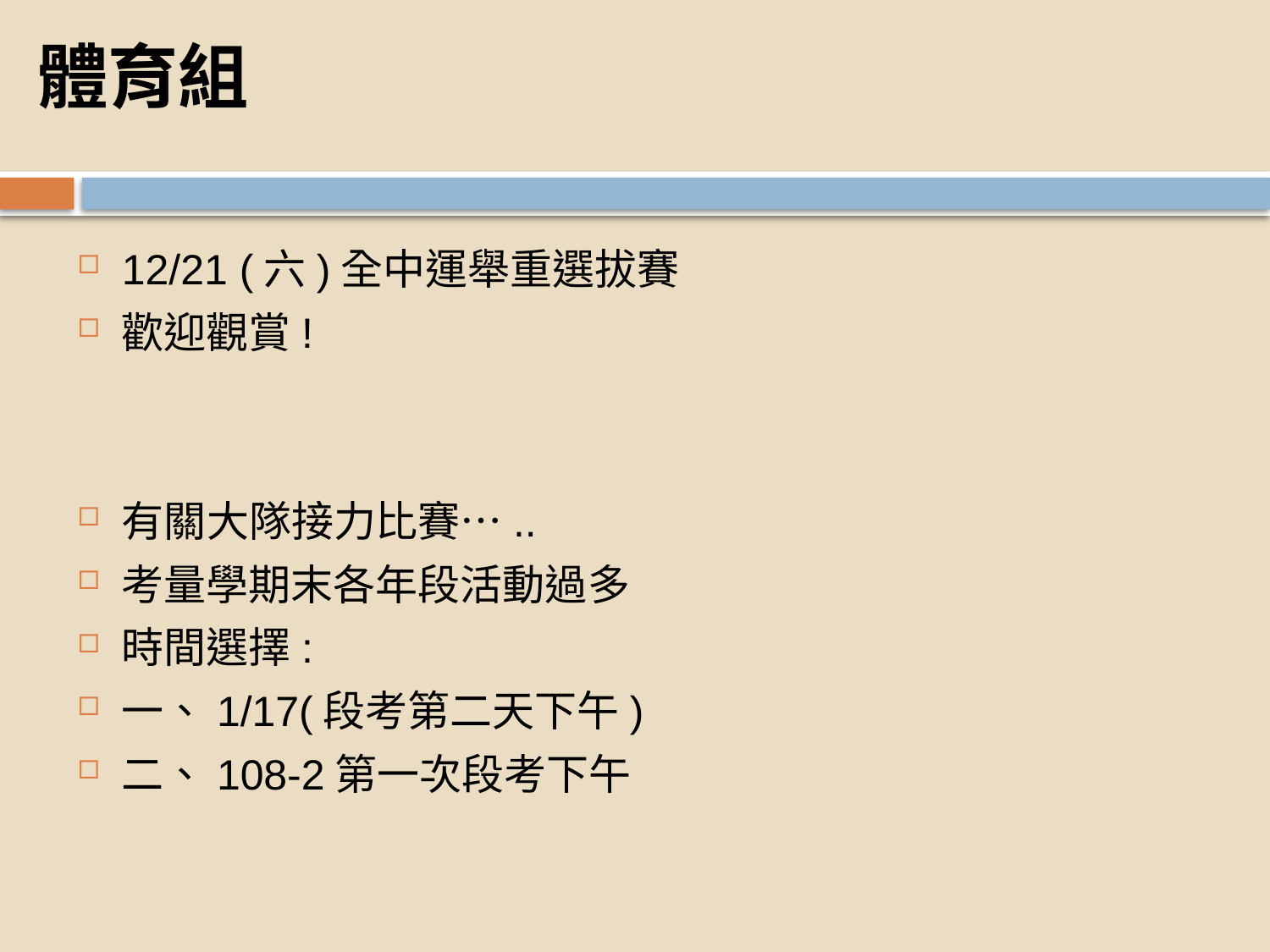

體育組
12/21 (六)全中運舉重選拔賽
歡迎觀賞!

有關大隊接力比賽…..
考量學期末各年段活動過多
時間選擇:
一、1/17(段考第二天下午)
二、108-2第一次段考下午